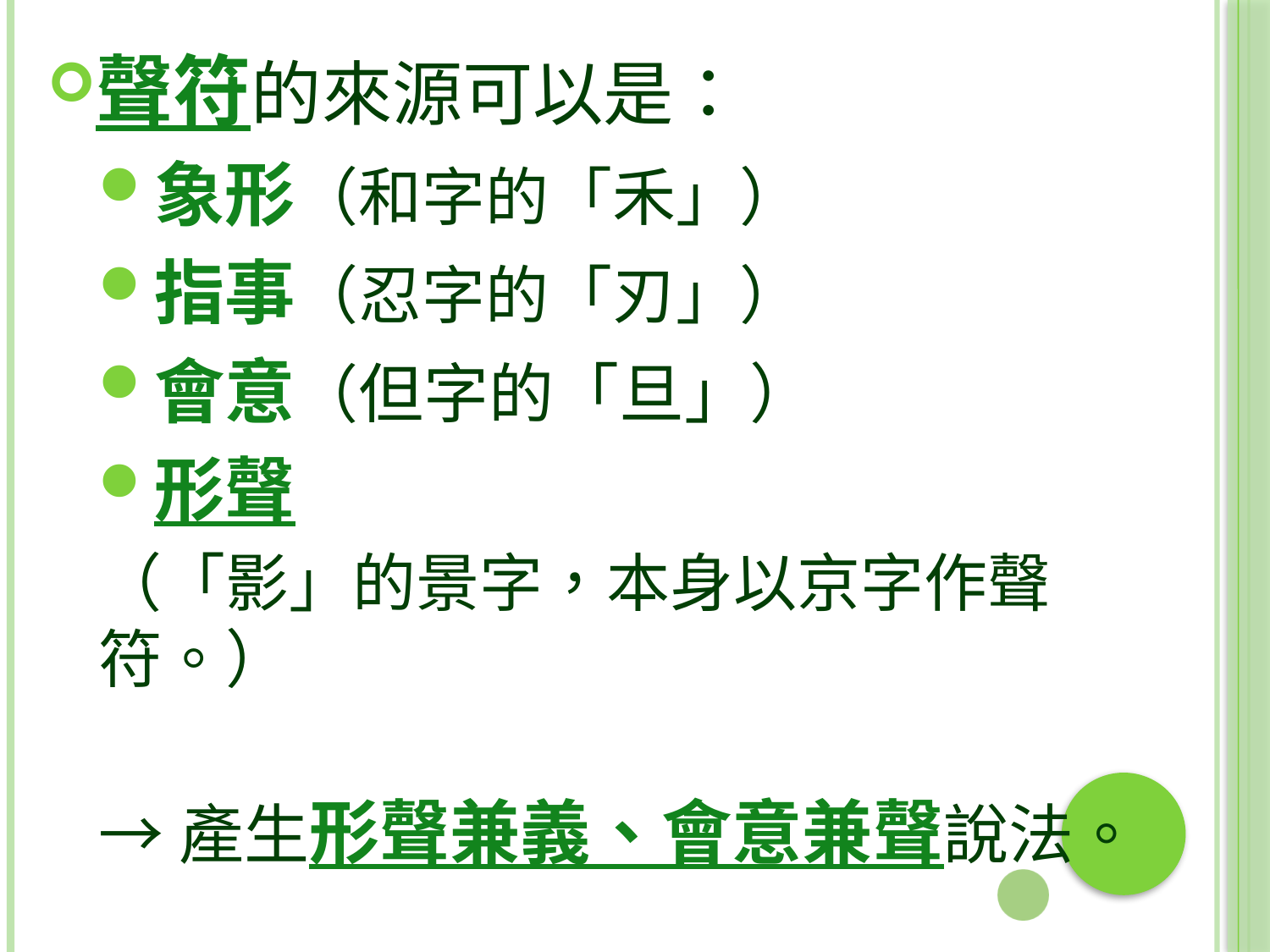

聲符的來源可以是：
象形（和字的「禾」）
指事（忍字的「刃」）
會意（但字的「旦」）
形聲
（「影」的景字，本身以京字作聲符。）

→產生形聲兼義、會意兼聲說法。